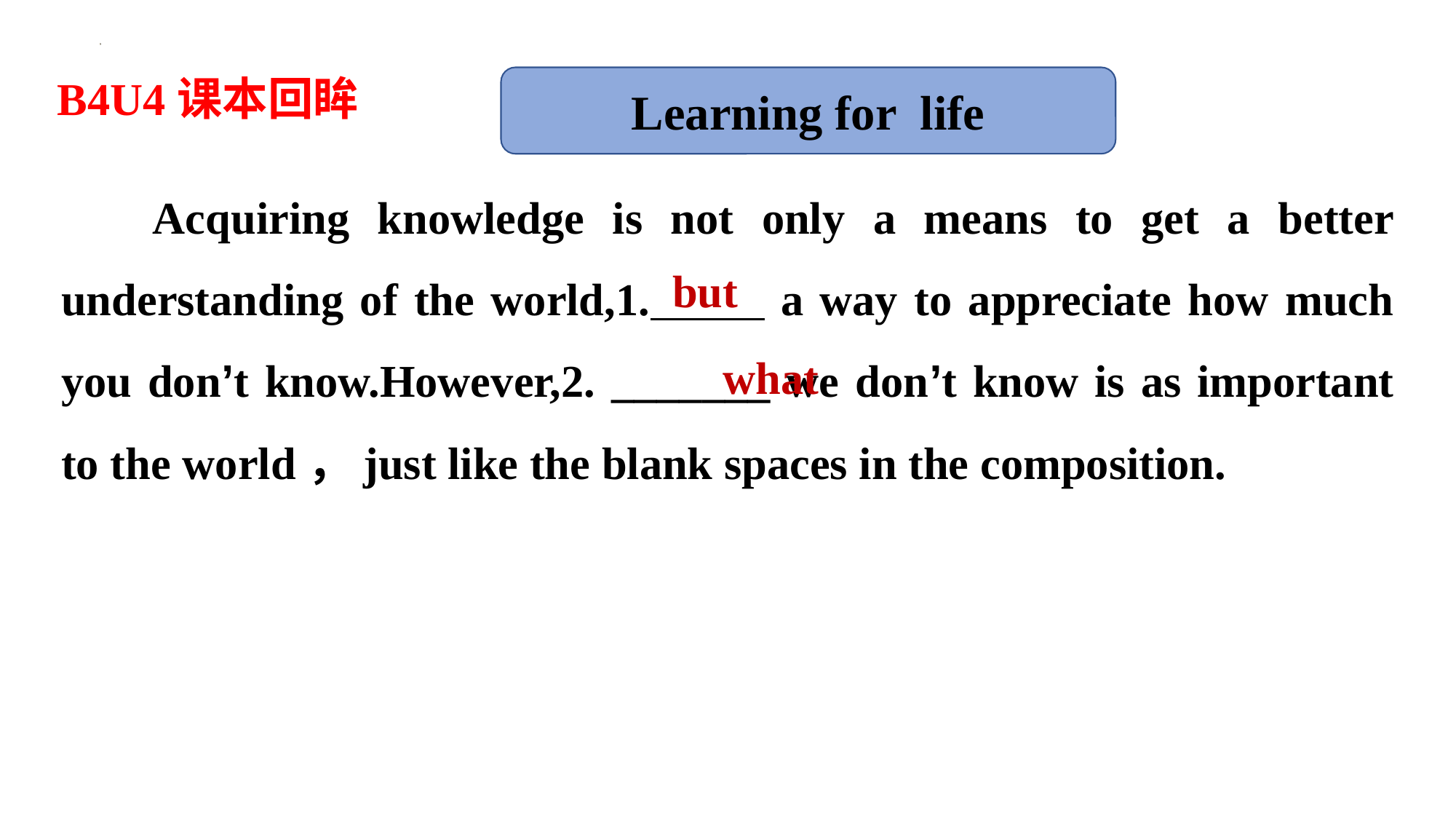

B4U4课本回眸
Learning for  life
Acquiring knowledge is not only a means to get a better understanding of the world,1.        a way to appreciate how much you don’t know.However,2. _______ we don’t know is as important to the world，just like the blank spaces in the composition.
but
what